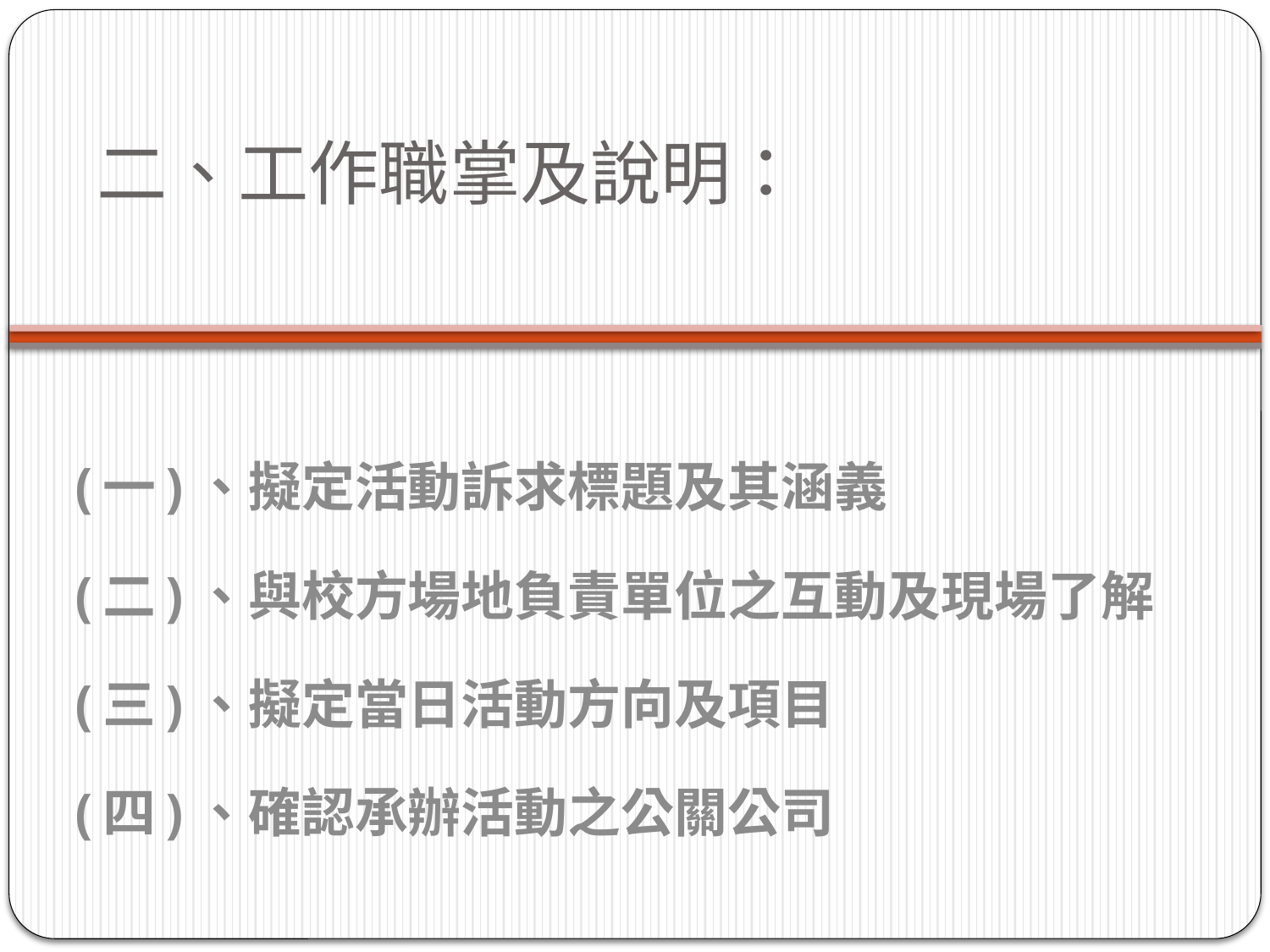

# 二、工作職掌及說明：
(一)、擬定活動訴求標題及其涵義
(二)、與校方場地負責單位之互動及現場了解
(三)、擬定當日活動方向及項目  
(四)、確認承辦活動之公關公司